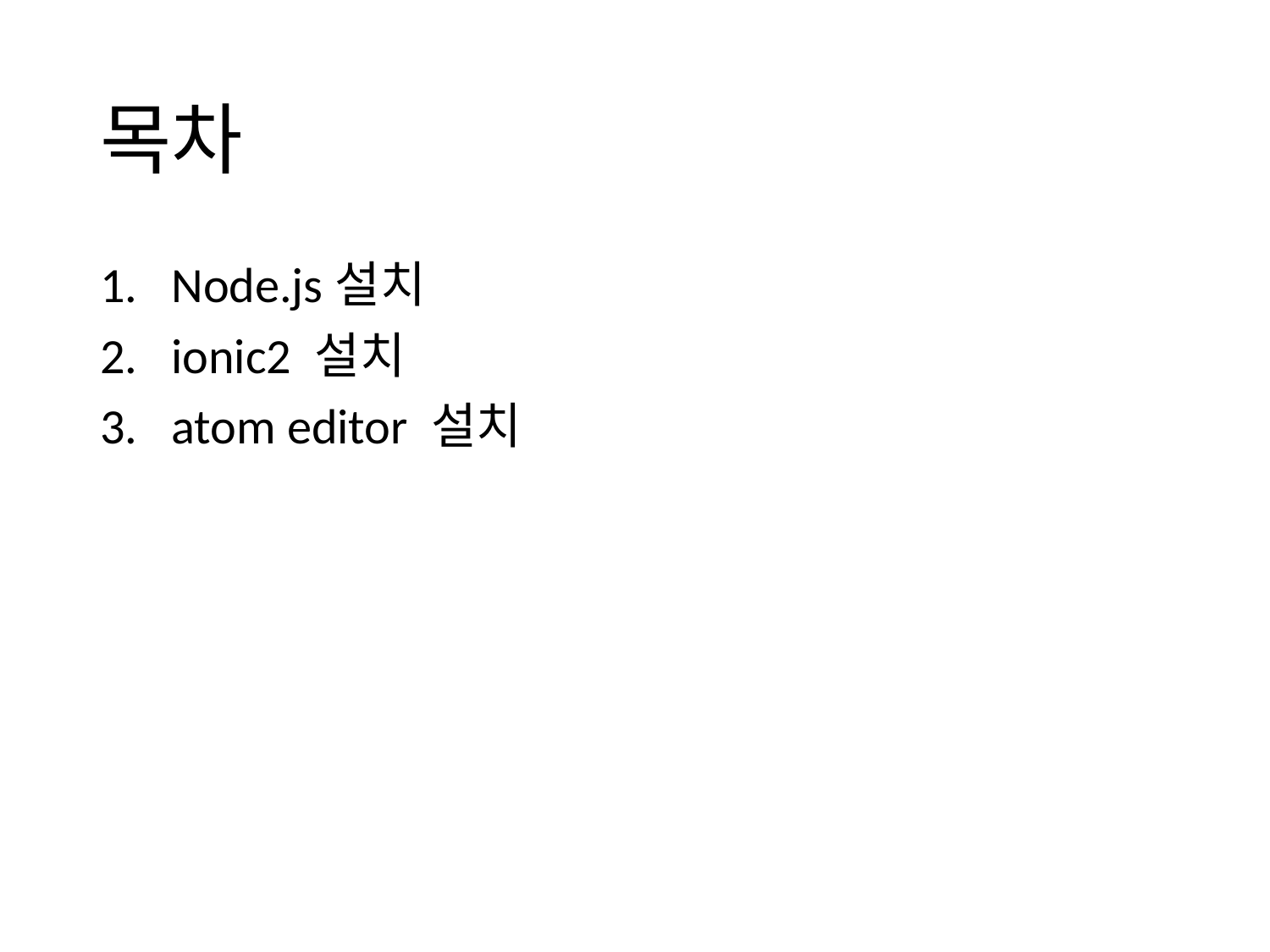

# 목차
Node.js설치
ionic2 설치
atom editor 설치